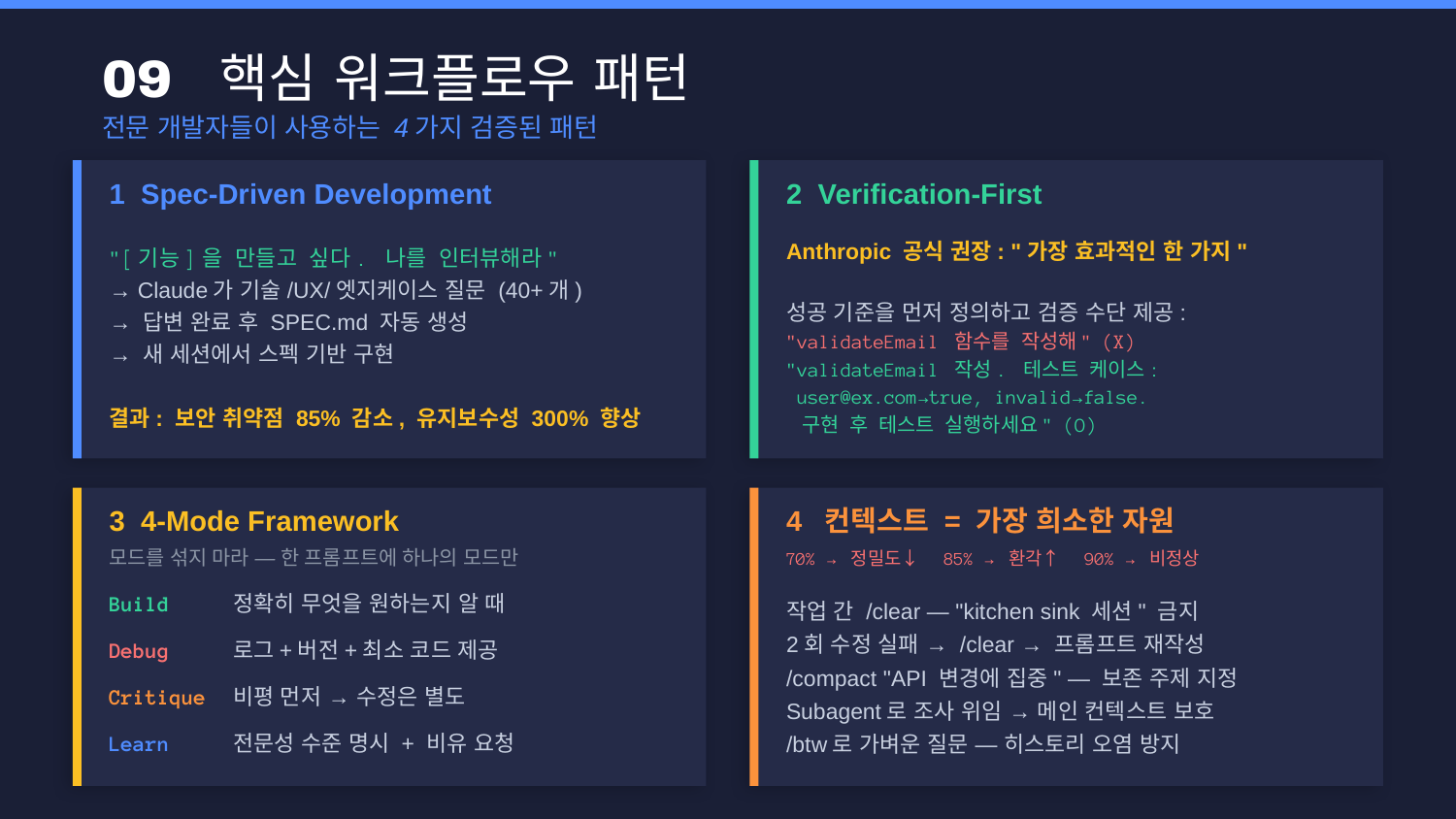

09  핵심 워크플로우 패턴
전문 개발자들이 사용하는 4가지 검증된 패턴

1  Spec-Driven Development
2  Verification-First
"[기능]을 만들고 싶다. 나를 인터뷰해라"
→ Claude가 기술/UX/엣지케이스 질문 (40+개)
→ 답변 완료 후 SPEC.md 자동 생성
→ 새 세션에서 스펙 기반 구현

결과: 보안 취약점 85% 감소, 유지보수성 300% 향상
Anthropic 공식 권장: "가장 효과적인 한 가지"

성공 기준을 먼저 정의하고 검증 수단 제공:
"validateEmail 함수를 작성해" (X)
"validateEmail 작성. 테스트 케이스:
 user@ex.com→true, invalid→false.
 구현 후 테스트 실행하세요" (O)

3  4-Mode Framework
4  컨텍스트 = 가장 희소한 자원
모드를 섞지 마라 — 한 프롬프트에 하나의 모드만
70% → 정밀도↓  85% → 환각↑  90% → 비정상
작업 간 /clear — "kitchen sink 세션" 금지
2회 수정 실패 → /clear → 프롬프트 재작성
/compact "API 변경에 집중" — 보존 주제 지정
Subagent로 조사 위임 → 메인 컨텍스트 보호
/btw로 가벼운 질문 — 히스토리 오염 방지
Build
정확히 무엇을 원하는지 알 때
Debug
로그+버전+최소 코드 제공
Critique
비평 먼저 → 수정은 별도
Learn
전문성 수준 명시 + 비유 요청